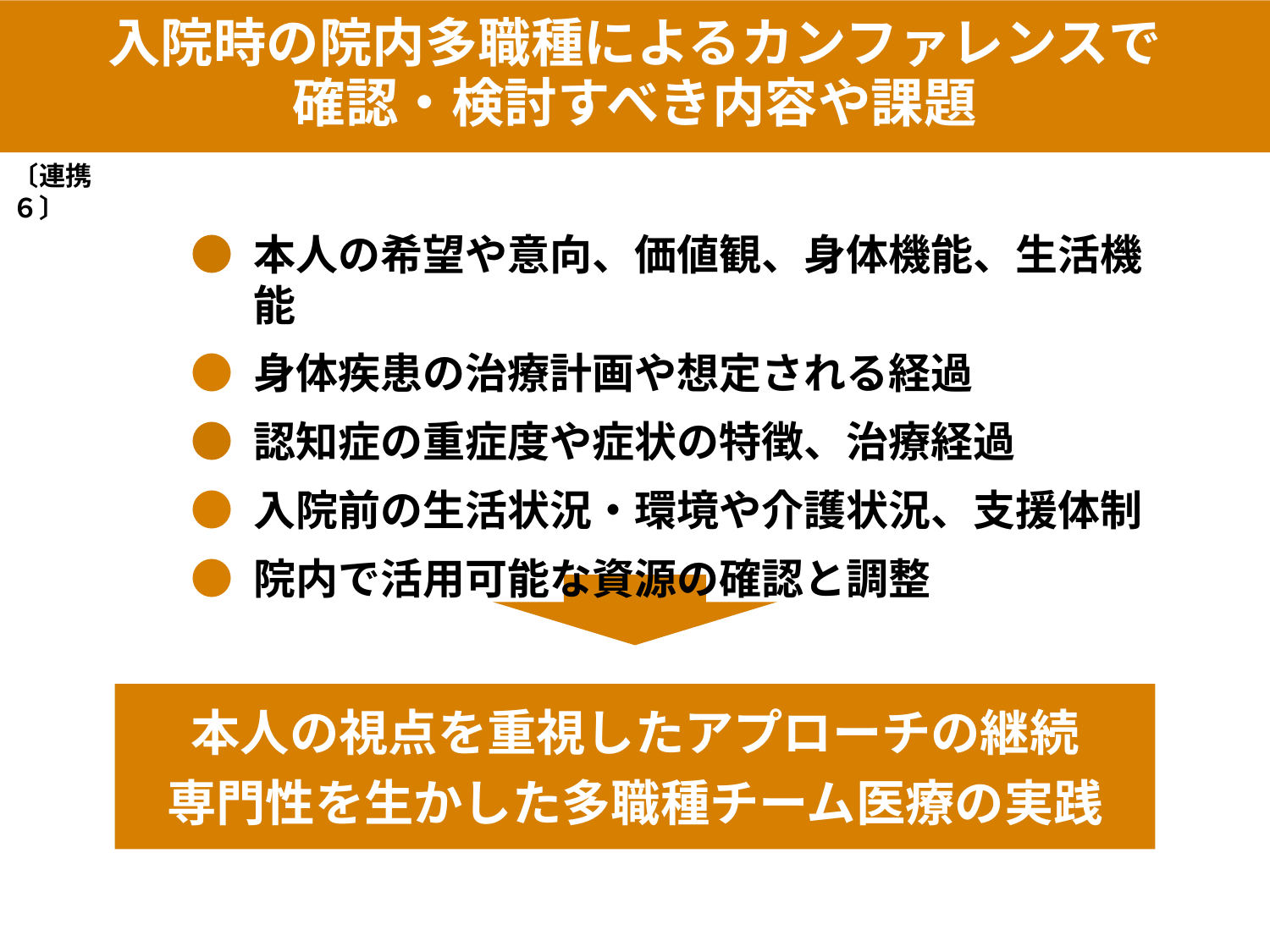

入院時の院内多職種によるカンファレンスで
確認・検討すべき内容や課題
〔連携６〕
● 本人の希望や意向、価値観、身体機能、生活機能
● 身体疾患の治療計画や想定される経過
● 認知症の重症度や症状の特徴、治療経過
● 入院前の生活状況・環境や介護状況、支援体制
● 院内で活用可能な資源の確認と調整

本人の視点を重視したアプローチの継続
専門性を生かした多職種チーム医療の実践